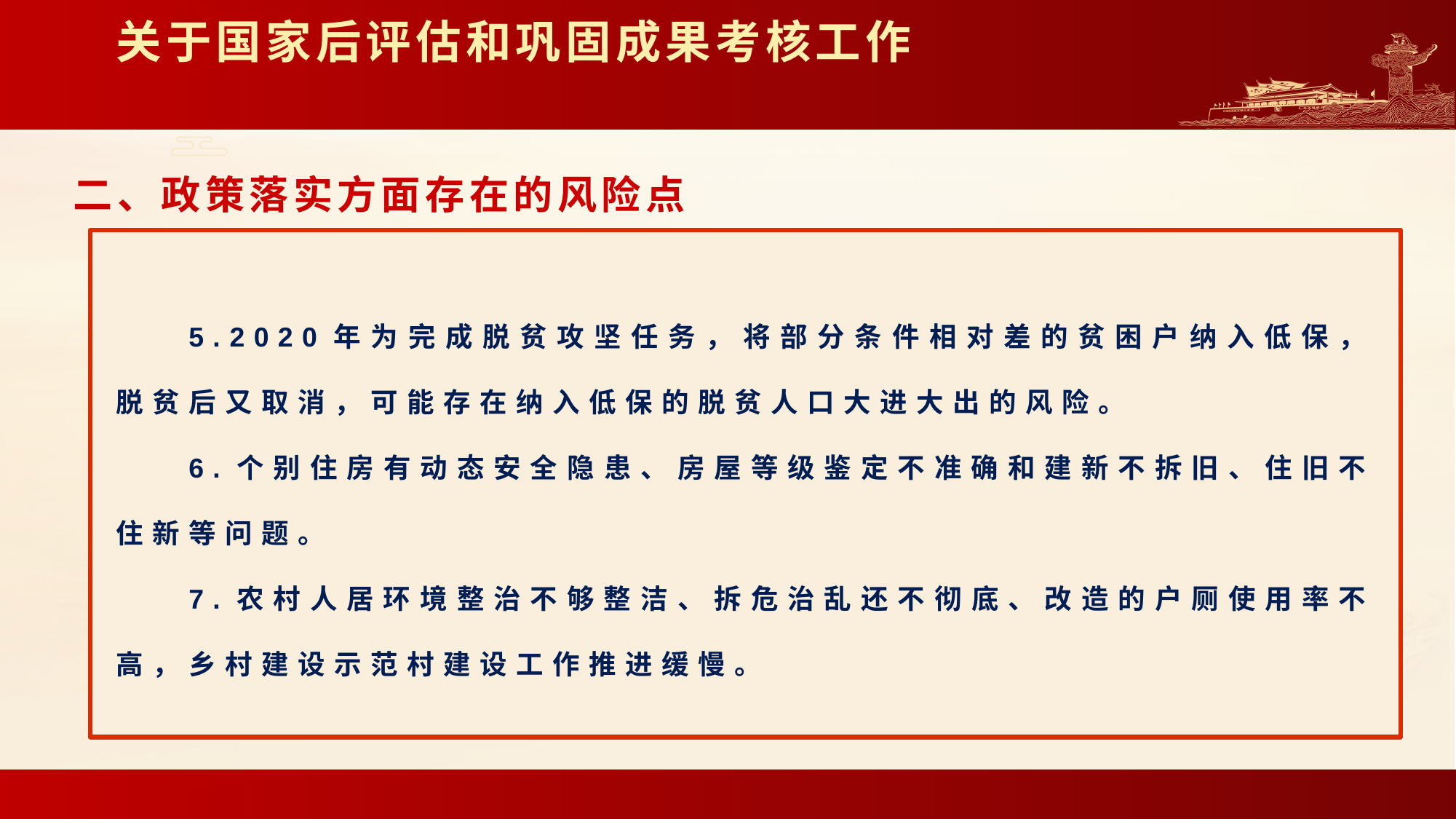

# 关于国家后评估和巩固成果考核工作
二、政策落实方面存在的风险点
5.2020年为完成脱贫攻坚任务，将部分条件相对差的贫困户纳入低保，脱贫后又取消，可能存在纳入低保的脱贫人口大进大出的风险。
6.个别住房有动态安全隐患、房屋等级鉴定不准确和建新不拆旧、住旧不住新等问题。
7.农村人居环境整治不够整洁、拆危治乱还不彻底、改造的户厕使用率不高，乡村建设示范村建设工作推进缓慢。